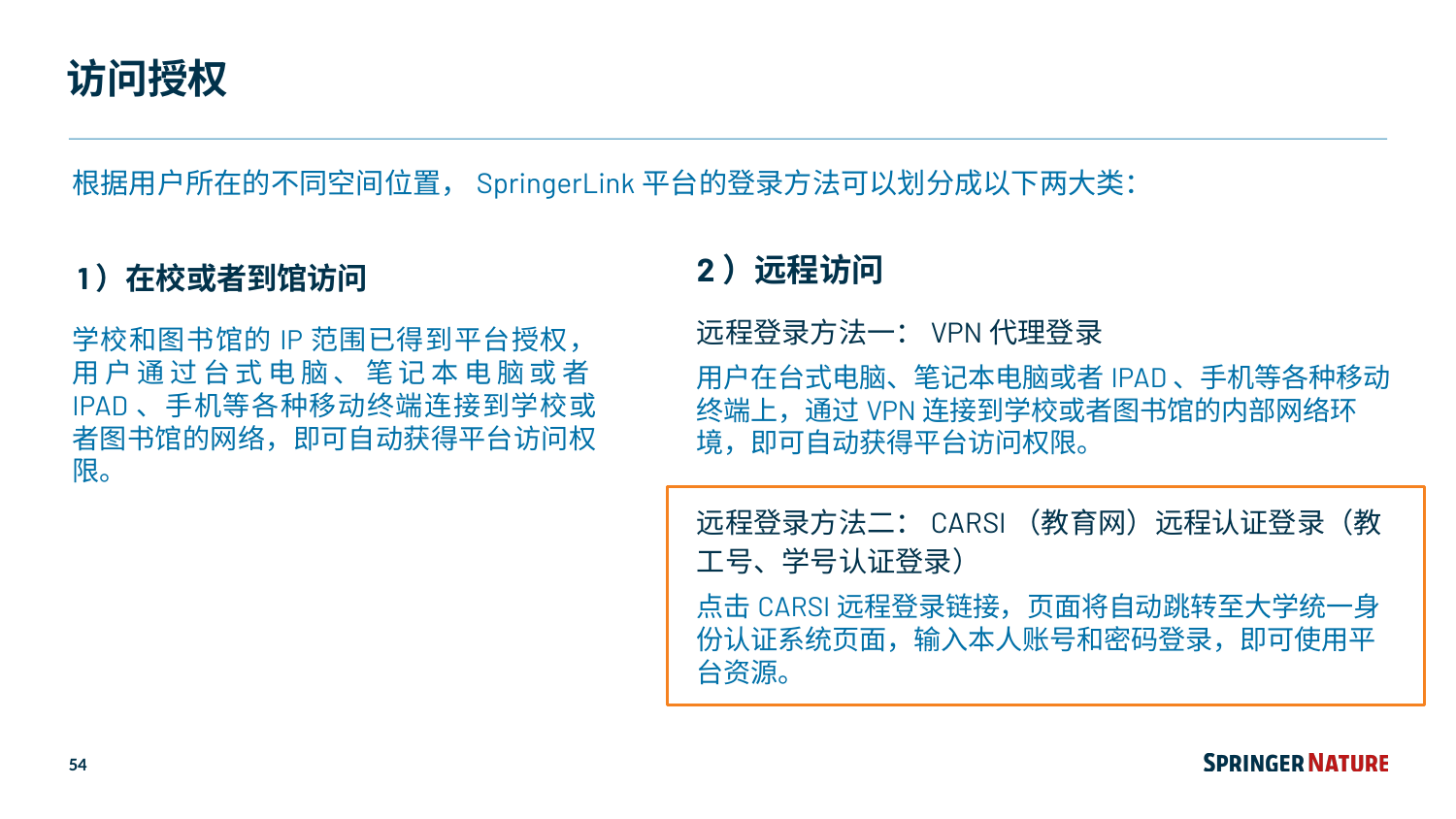

# 访问授权
根据用户所在的不同空间位置，SpringerLink平台的登录方法可以划分成以下两大类：
2）远程访问
1）在校或者到馆访问
远程登录方法一：VPN代理登录
用户在台式电脑、笔记本电脑或者IPAD、手机等各种移动终端上，通过VPN连接到学校或者图书馆的内部网络环境，即可自动获得平台访问权限。
学校和图书馆的IP范围已得到平台授权，用户通过台式电脑、笔记本电脑或者IPAD、手机等各种移动终端连接到学校或者图书馆的网络，即可自动获得平台访问权限。

远程登录方法二：CARSI（教育网）远程认证登录（教工号、学号认证登录）
点击CARSI远程登录链接，页面将自动跳转至大学统一身份认证系统页面，输入本人账号和密码登录，即可使用平台资源。